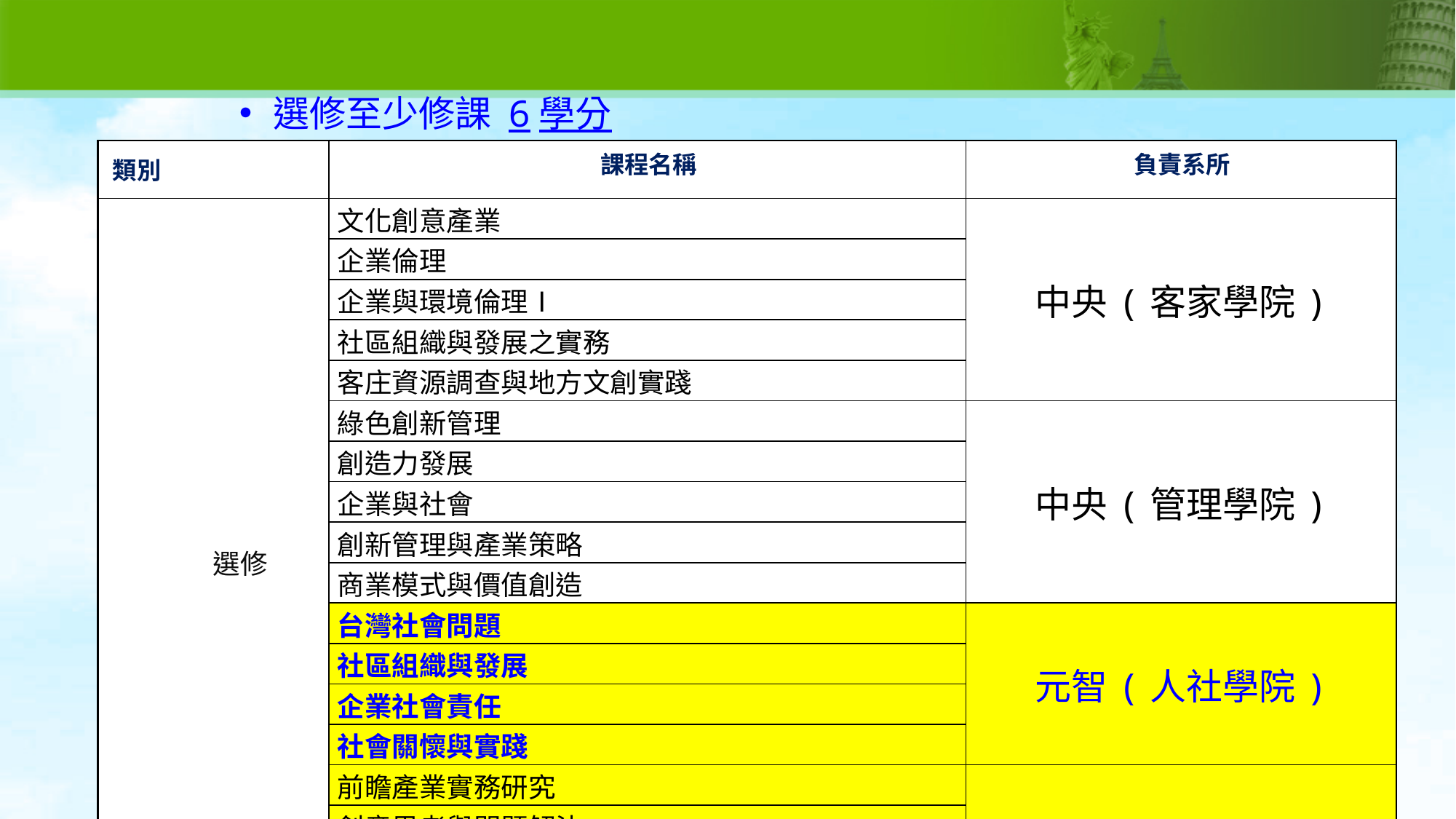

選修至少修課 6學分
| 類別 | 課程名稱 | 負責系所 |
| --- | --- | --- |
| 選修 | 文化創意產業 | 中央(客家學院) |
|  | 企業倫理 |  |
|  | 企業與環境倫理Ⅰ |  |
|  | 社區組織與發展之實務 |  |
|  | 客庄資源調查與地方文創實踐 |  |
|  | 綠色創新管理 | 中央(管理學院) |
|  | 創造力發展 |  |
|  | 企業與社會 |  |
|  | 創新管理與產業策略 |  |
|  | 商業模式與價值創造 |  |
|  | 台灣社會問題 | 元智(人社學院) |
|  | 社區組織與發展 |  |
|  | 企業社會責任 |  |
|  | 社會關懷與實踐 |  |
|  | 前瞻產業實務研究 | 元智(管理學院) |
|  | 創意思考與問題解決 |  |
|  | 創業行銷 |  |
|  | 品牌管理 |  |